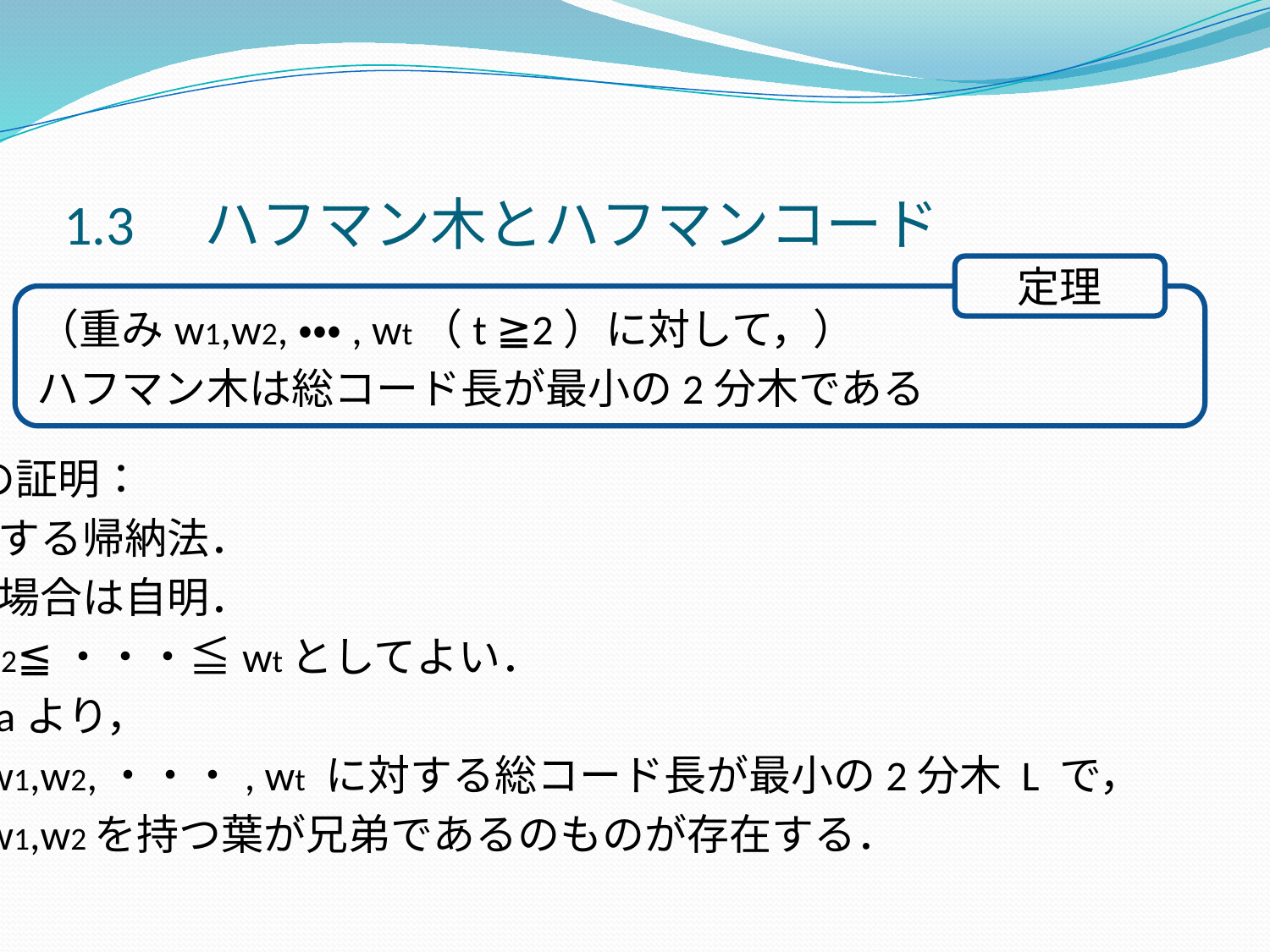

# 1.3　ハフマン木とハフマンコード
定理

（重みw1,w2,・・・, wt（t ≧2）に対して，）
ハフマン木は総コード長が最小の2分木である

定理の証明：
tに関する帰納法．
t=2の場合は自明．
w1≦w2≦・・・≦wtとしてよい．
Lemmaより，
重みw1,w2,・・・, wt に対する総コード長が最小の2分木 L で，
重みw1,w2を持つ葉が兄弟であるのものが存在する．